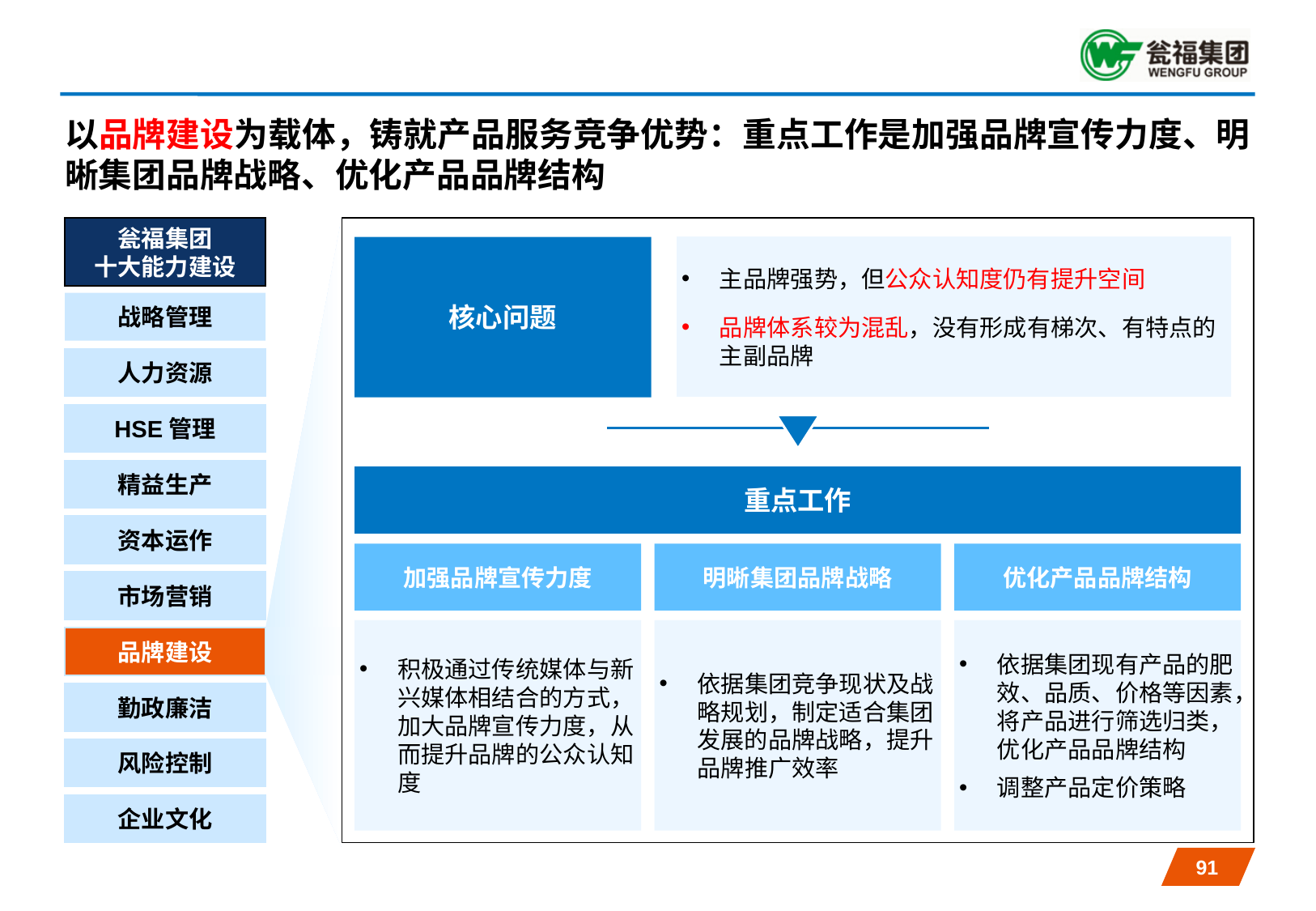

# 以品牌建设为载体，铸就产品服务竞争优势：重点工作是加强品牌宣传力度、明晰集团品牌战略、优化产品品牌结构

瓮福集团
十大能力建设

主品牌强势，但公众认知度仍有提升空间
品牌体系较为混乱，没有形成有梯次、有特点的主副品牌
核心问题

战略管理
人力资源
HSE管理
精益生产
重点工作
资本运作
加强品牌宣传力度
明晰集团品牌战略
优化产品品牌结构
市场营销
积极通过传统媒体与新兴媒体相结合的方式，加大品牌宣传力度，从而提升品牌的公众认知度
依据集团竞争现状及战略规划，制定适合集团发展的品牌战略，提升品牌推广效率
依据集团现有产品的肥效、品质、价格等因素，将产品进行筛选归类，优化产品品牌结构
调整产品定价策略

品牌建设

勤政廉洁
风险控制
企业文化